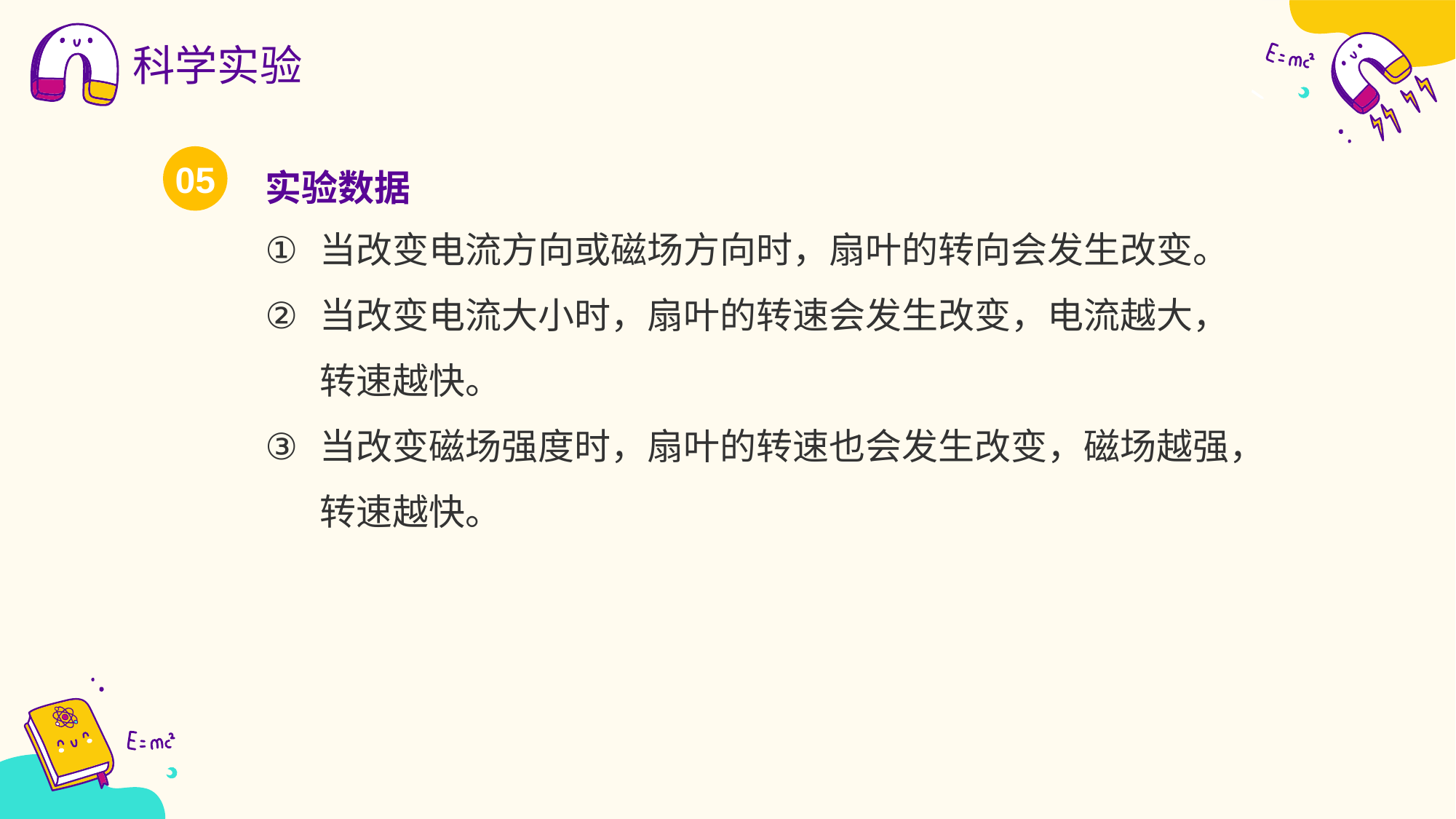

科学实验
实验数据
05
当改变电流方向或磁场方向时，扇叶的转向会发生改变。
当改变电流大小时，扇叶的转速会发生改变，电流越大，转速越快。
当改变磁场强度时，扇叶的转速也会发生改变，磁场越强，转速越快。